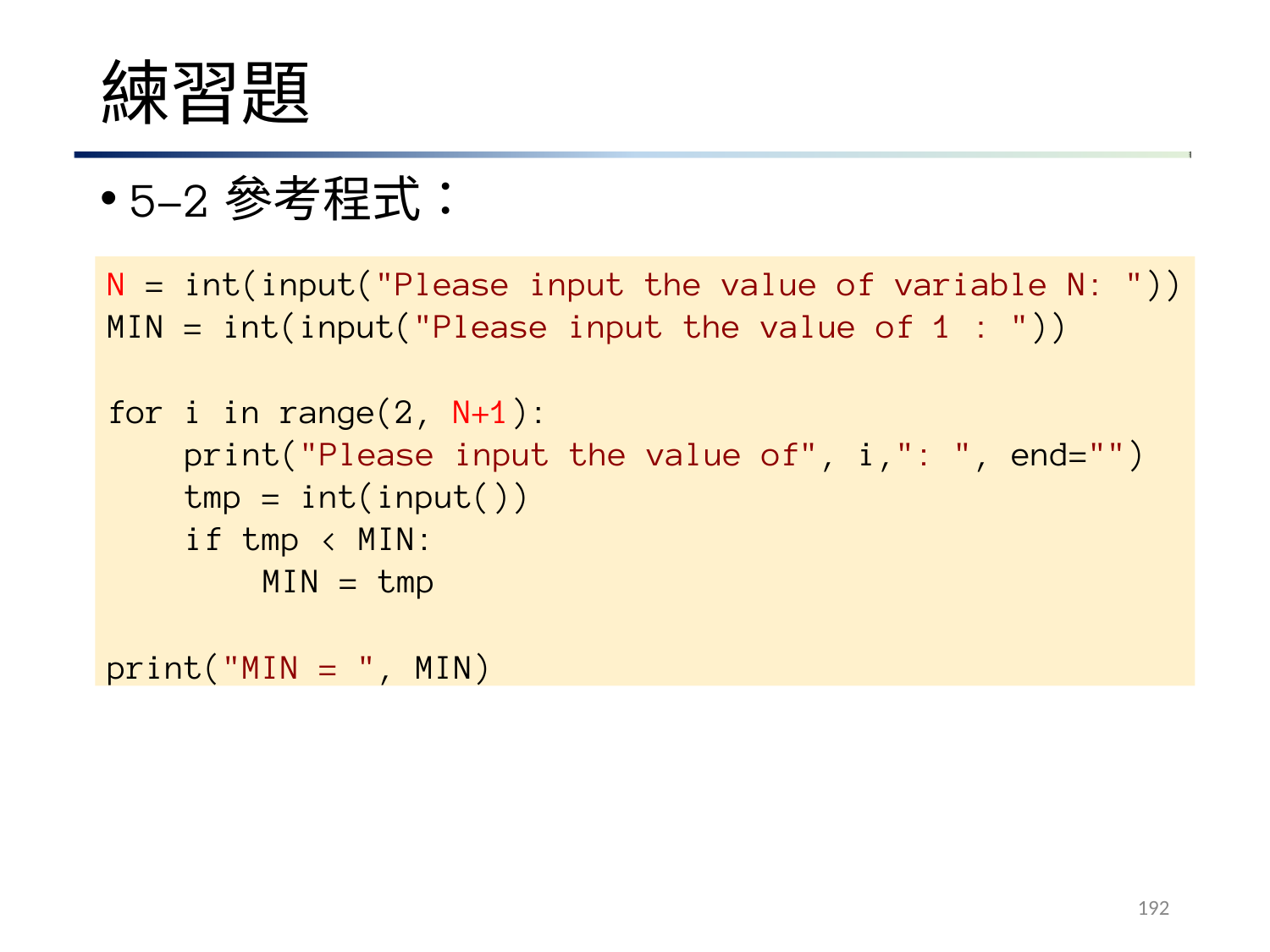

# 練習題
5-2參考程式：
N = int(input("Please input the value of variable N: "))
MIN = int(input("Please input the value of 1 : "))

for i in range(2, N+1):
print("Please input the value of", i,": ", end="")
tmp = int(input())
if tmp < MIN:
MIN = tmp

print("MIN = ", MIN)
192